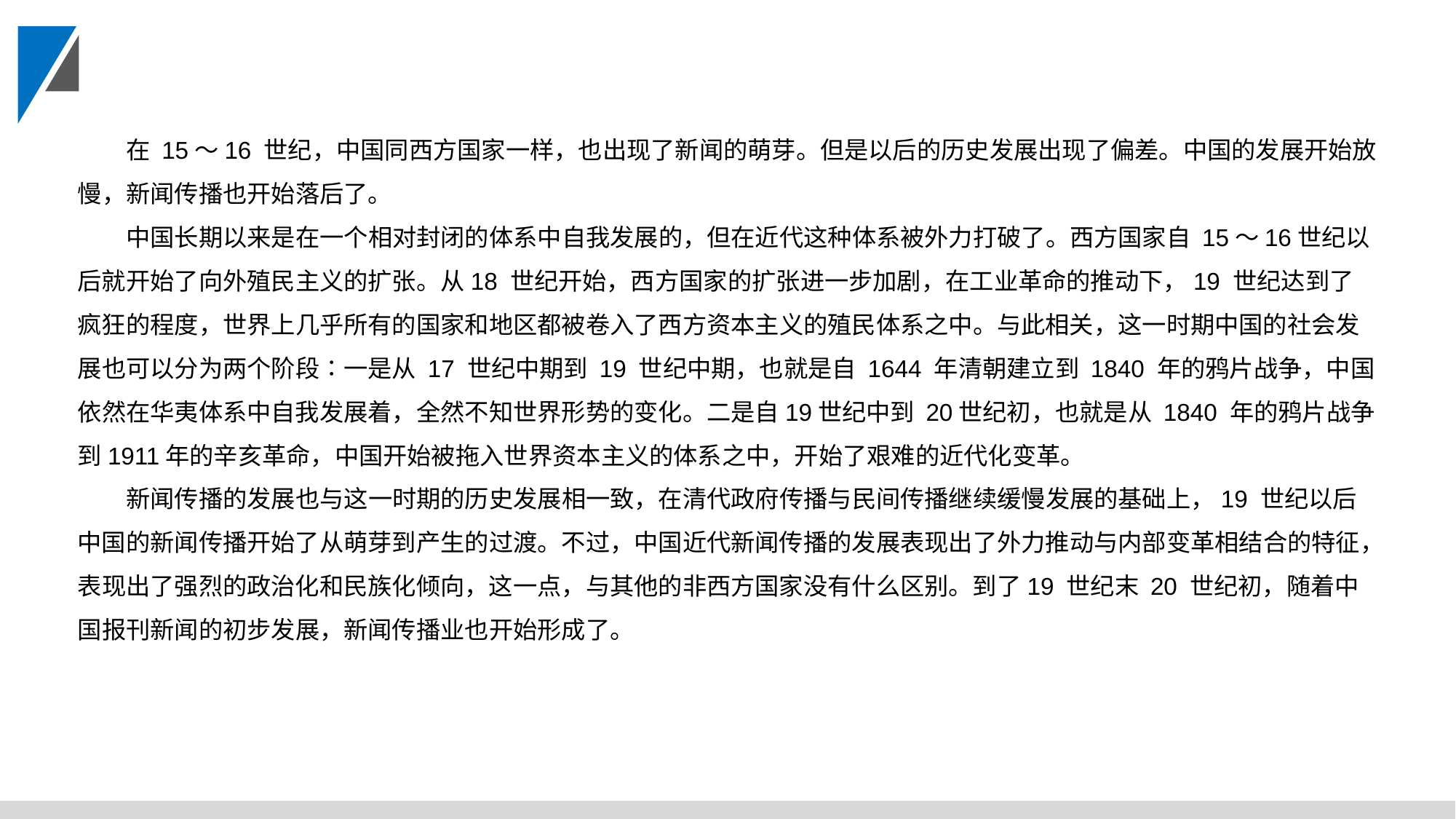

在 15～16 世纪，中国同西方国家一样，也出现了新闻的萌芽。但是以后的历史发展出现了偏差。中国的发展开始放慢，新闻传播也开始落后了。
中国长期以来是在一个相对封闭的体系中自我发展的，但在近代这种体系被外力打破了。西方国家自 15～16世纪以后就开始了向外殖民主义的扩张。从18 世纪开始，西方国家的扩张进一步加剧，在工业革命的推动下，19 世纪达到了疯狂的程度，世界上几乎所有的国家和地区都被卷入了西方资本主义的殖民体系之中。与此相关，这一时期中国的社会发展也可以分为两个阶段∶一是从 17 世纪中期到 19 世纪中期，也就是自 1644 年清朝建立到 1840 年的鸦片战争，中国依然在华夷体系中自我发展着，全然不知世界形势的变化。二是自19世纪中到 20世纪初，也就是从 1840 年的鸦片战争到1911年的辛亥革命，中国开始被拖入世界资本主义的体系之中，开始了艰难的近代化变革。
新闻传播的发展也与这一时期的历史发展相一致，在清代政府传播与民间传播继续缓慢发展的基础上，19 世纪以后中国的新闻传播开始了从萌芽到产生的过渡。不过，中国近代新闻传播的发展表现出了外力推动与内部变革相结合的特征，表现出了强烈的政治化和民族化倾向，这一点，与其他的非西方国家没有什么区别。到了19 世纪末 20 世纪初，随着中国报刊新闻的初步发展，新闻传播业也开始形成了。